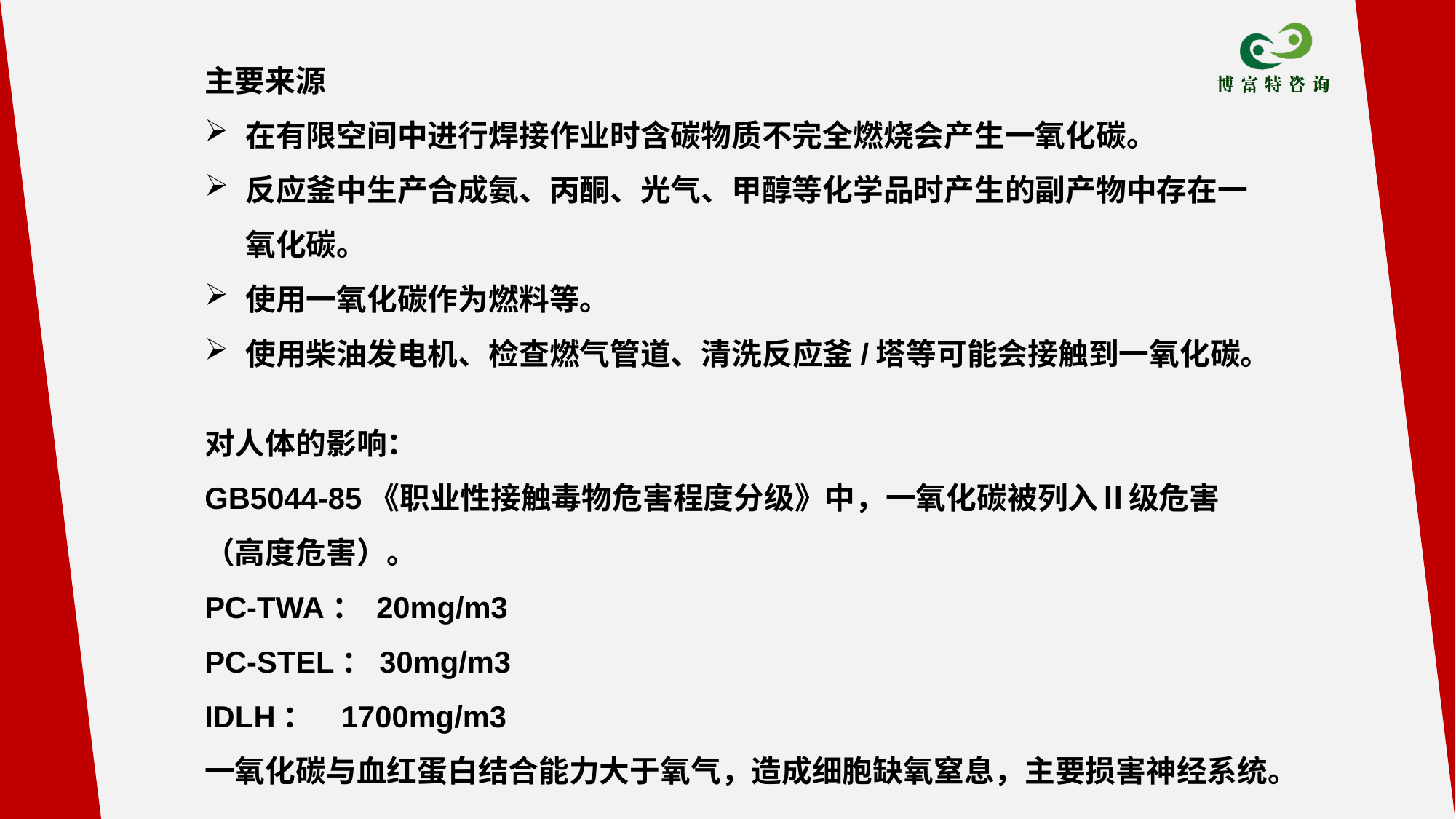

主要来源
在有限空间中进行焊接作业时含碳物质不完全燃烧会产生一氧化碳。
反应釜中生产合成氨、丙酮、光气、甲醇等化学品时产生的副产物中存在一氧化碳。
使用一氧化碳作为燃料等。
使用柴油发电机、检查燃气管道、清洗反应釜/塔等可能会接触到一氧化碳。
对人体的影响：
GB5044-85《职业性接触毒物危害程度分级》中，一氧化碳被列入Ⅱ级危害（高度危害）。
PC-TWA： 20mg/m3
PC-STEL：30mg/m3
IDLH：   1700mg/m3
一氧化碳与血红蛋白结合能力大于氧气，造成细胞缺氧窒息，主要损害神经系统。